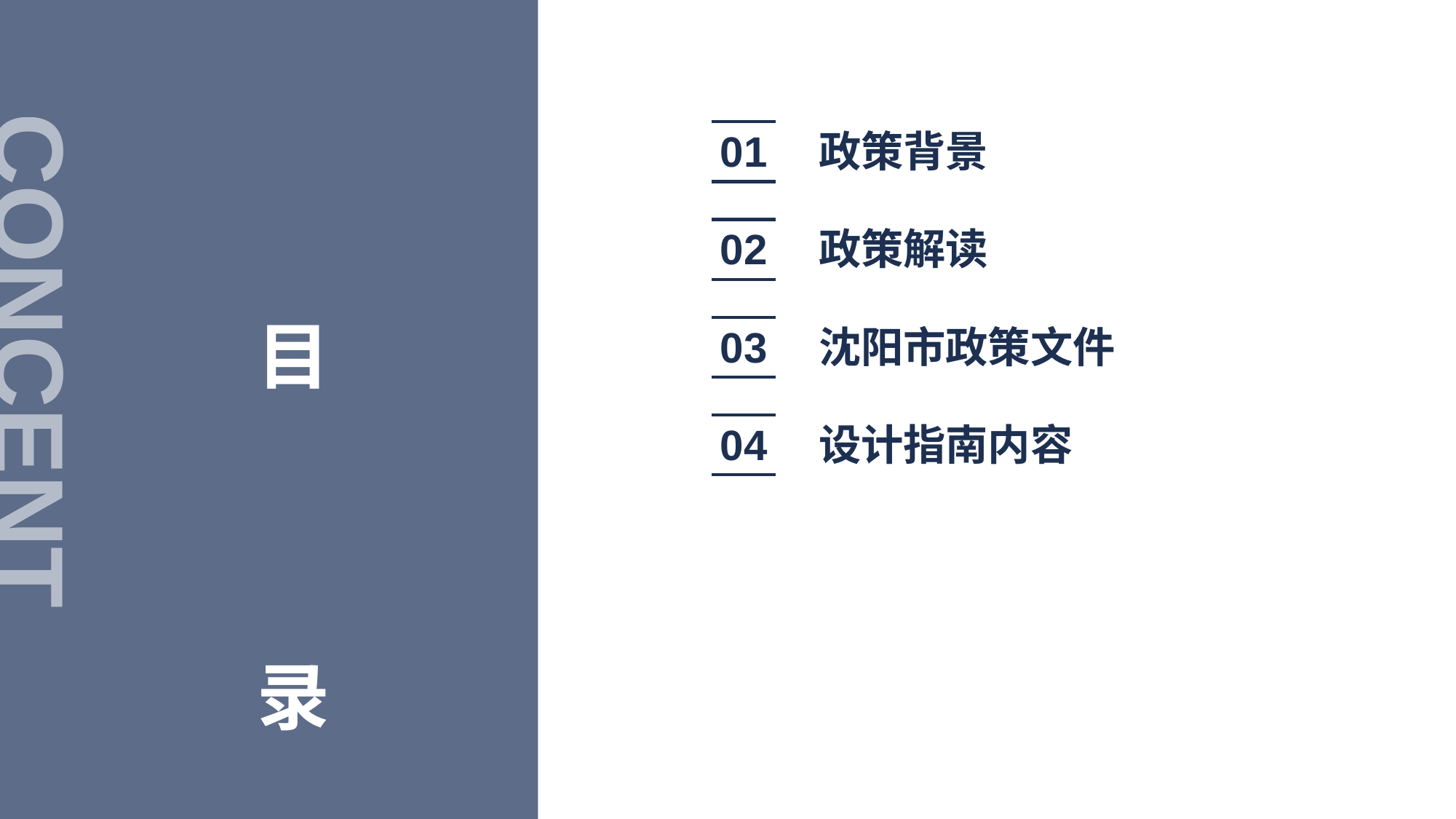

01
政策背景
02
政策解读
目   录
03
沈阳市政策文件
CONCENT
04
设计指南内容